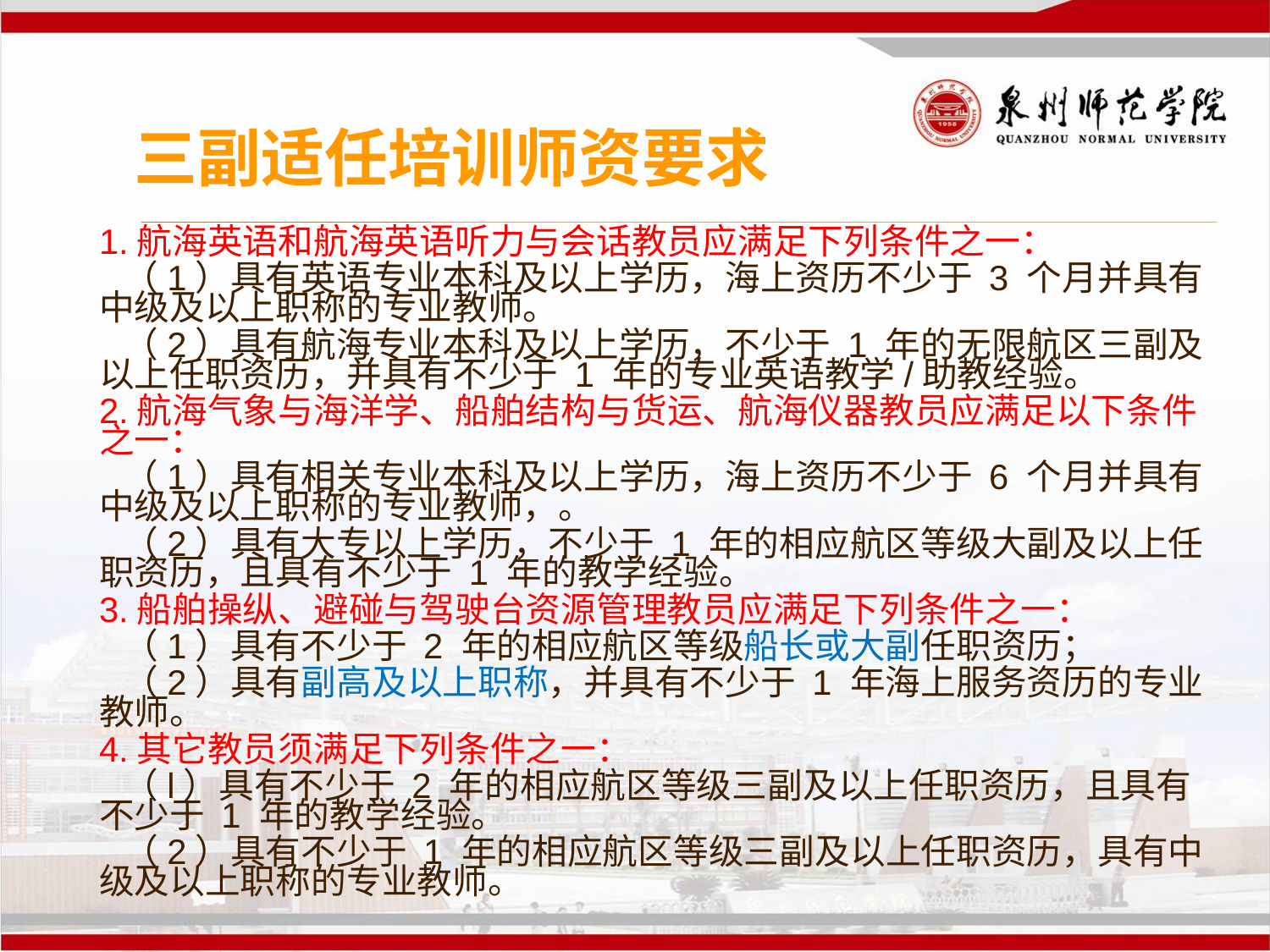

# 三副适任培训师资要求
1.航海英语和航海英语听力与会话教员应满足下列条件之一：
  （1）具有英语专业本科及以上学历，海上资历不少于 3 个月并具有中级及以上职称的专业教师。
  （2）具有航海专业本科及以上学历，不少于 1 年的无限航区三副及以上任职资历，并具有不少于 1 年的专业英语教学/助教经验。
2.航海气象与海洋学、船舶结构与货运、航海仪器教员应满足以下条件之一：
  （1）具有相关专业本科及以上学历，海上资历不少于 6 个月并具有中级及以上职称的专业教师，。
  （2）具有大专以上学历，不少于 1 年的相应航区等级大副及以上任职资历，且具有不少于 1 年的教学经验。
3.船舶操纵、避碰与驾驶台资源管理教员应满足下列条件之一：
  （1）具有不少于 2 年的相应航区等级船长或大副任职资历；
  （2）具有副高及以上职称，并具有不少于 1 年海上服务资历的专业教师。
4.其它教员须满足下列条件之一：
  （l）具有不少于 2 年的相应航区等级三副及以上任职资历，且具有不少于 1 年的教学经验。
  （2）具有不少于 1 年的相应航区等级三副及以上任职资历，具有中级及以上职称的专业教师。